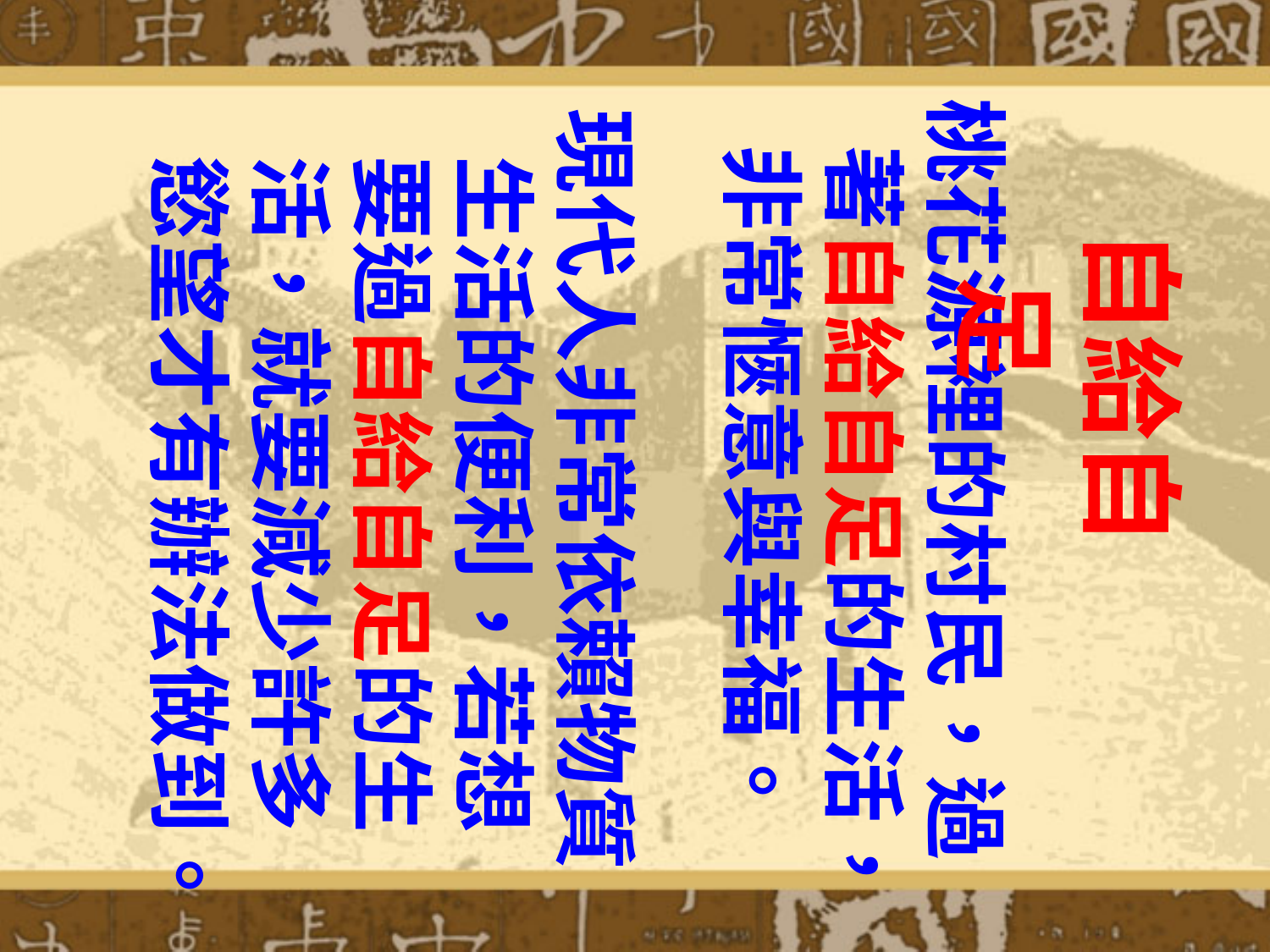

桃花源裡的村民，過著自給自足的生活，非常愜意與幸福。
現代人非常依賴物質生活的便利，若想要過自給自足的生活，就要減少許多慾望才有辦法做到。
自給自足